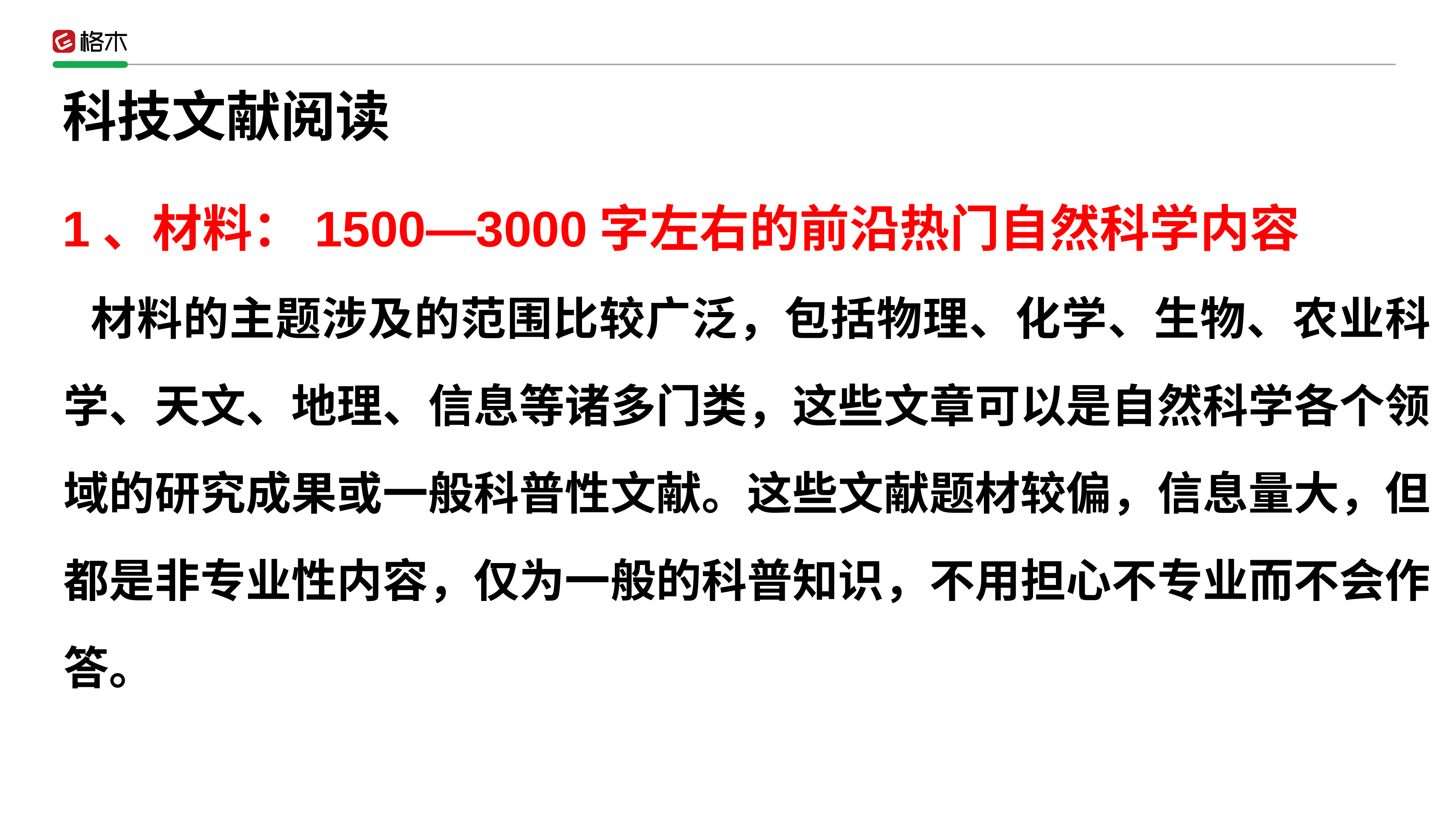

科技文献阅读
1、材料：1500—3000字左右的前沿热门自然科学内容
材料的主题涉及的范围比较广泛，包括物理、化学、生物、农业科学、天文、地理、信息等诸多门类，这些文章可以是自然科学各个领域的研究成果或一般科普性文献。这些文献题材较偏，信息量大，但都是非专业性内容，仅为一般的科普知识，不用担心不专业而不会作答。